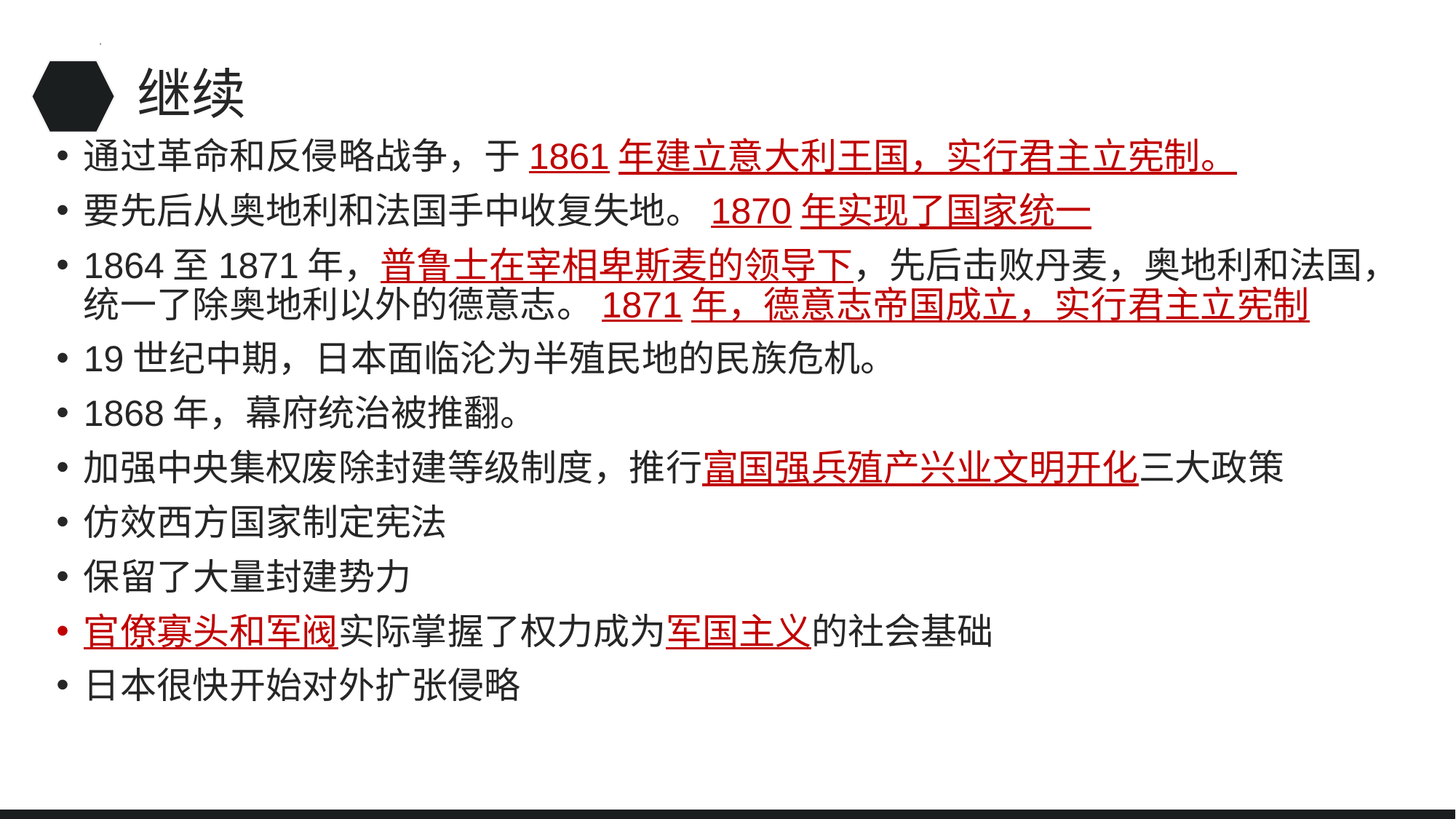

# 继续
通过革命和反侵略战争，于1861年建立意大利王国，实行君主立宪制。
要先后从奥地利和法国手中收复失地。1870年实现了国家统一
1864至1871年，普鲁士在宰相卑斯麦的领导下，先后击败丹麦，奥地利和法国，统一了除奥地利以外的德意志。1871年，德意志帝国成立，实行君主立宪制
19世纪中期，日本面临沦为半殖民地的民族危机。
1868年，幕府统治被推翻。
加强中央集权废除封建等级制度，推行富国强兵殖产兴业文明开化三大政策
仿效西方国家制定宪法
保留了大量封建势力
官僚寡头和军阀实际掌握了权力成为军国主义的社会基础
日本很快开始对外扩张侵略